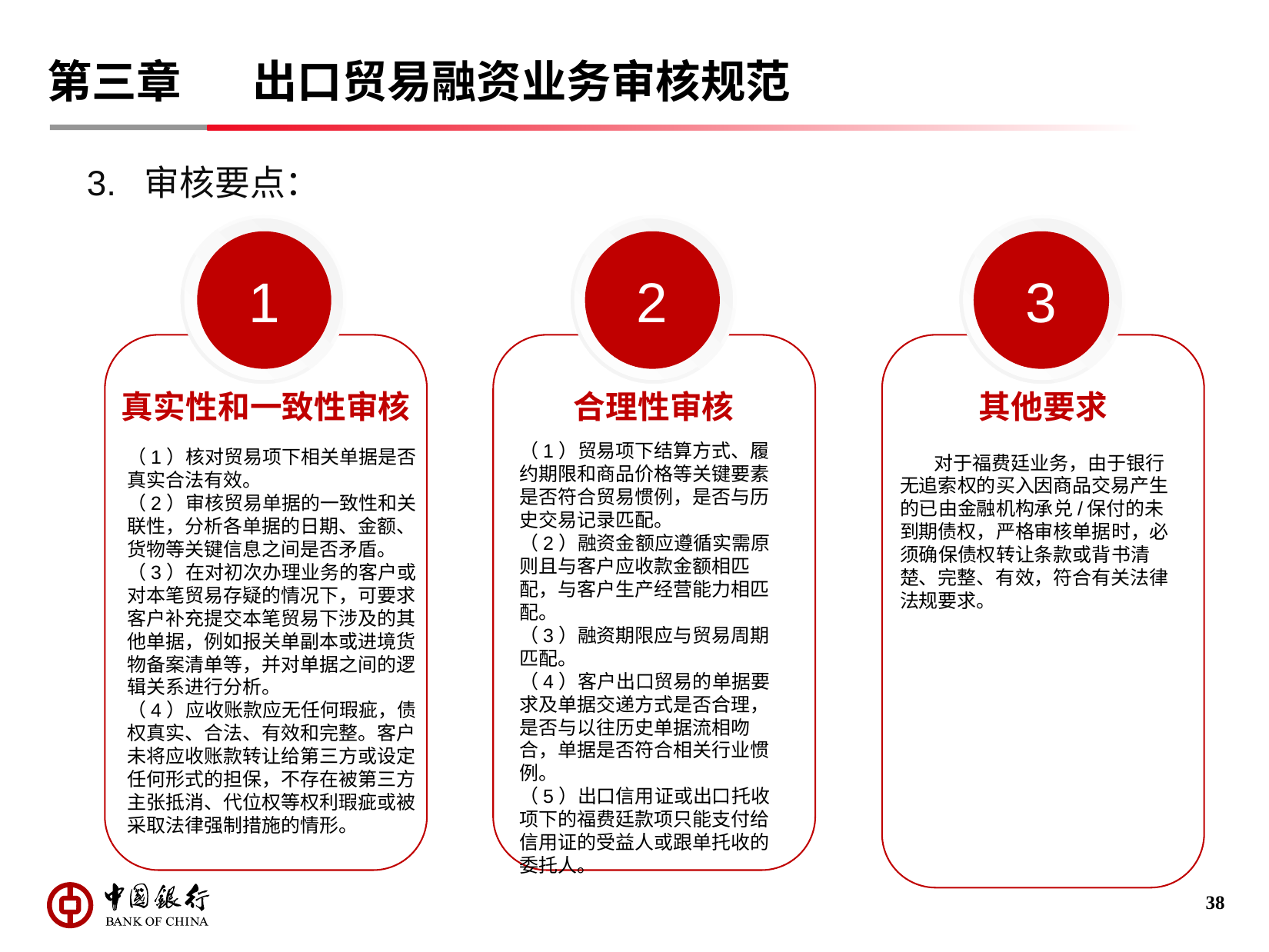

第三章       出口贸易融资业务审核规范
审核要点：

1
2
3

真实性和一致性审核

合理性审核
其他要求
（1）核对贸易项下相关单据是否真实合法有效。
（2）审核贸易单据的一致性和关联性，分析各单据的日期、金额、货物等关键信息之间是否矛盾。
（3）在对初次办理业务的客户或对本笔贸易存疑的情况下，可要求客户补充提交本笔贸易下涉及的其他单据，例如报关单副本或进境货物备案清单等，并对单据之间的逻辑关系进行分析。
（4）应收账款应无任何瑕疵，债权真实、合法、有效和完整。客户未将应收账款转让给第三方或设定任何形式的担保，不存在被第三方主张抵消、代位权等权利瑕疵或被采取法律强制措施的情形。

（1）贸易项下结算方式、履约期限和商品价格等关键要素是否符合贸易惯例，是否与历史交易记录匹配。
（2）融资金额应遵循实需原则且与客户应收款金额相匹配，与客户生产经营能力相匹配。
（3）融资期限应与贸易周期匹配。
（4）客户出口贸易的单据要求及单据交递方式是否合理，是否与以往历史单据流相吻合，单据是否符合相关行业惯例。
（5）出口信用证或出口托收项下的福费廷款项只能支付给信用证的受益人或跟单托收的委托人。
       对于福费廷业务，由于银行无追索权的买入因商品交易产生的已由金融机构承兑/保付的未到期债权，严格审核单据时，必须确保债权转让条款或背书清楚、完整、有效，符合有关法律法规要求。
38